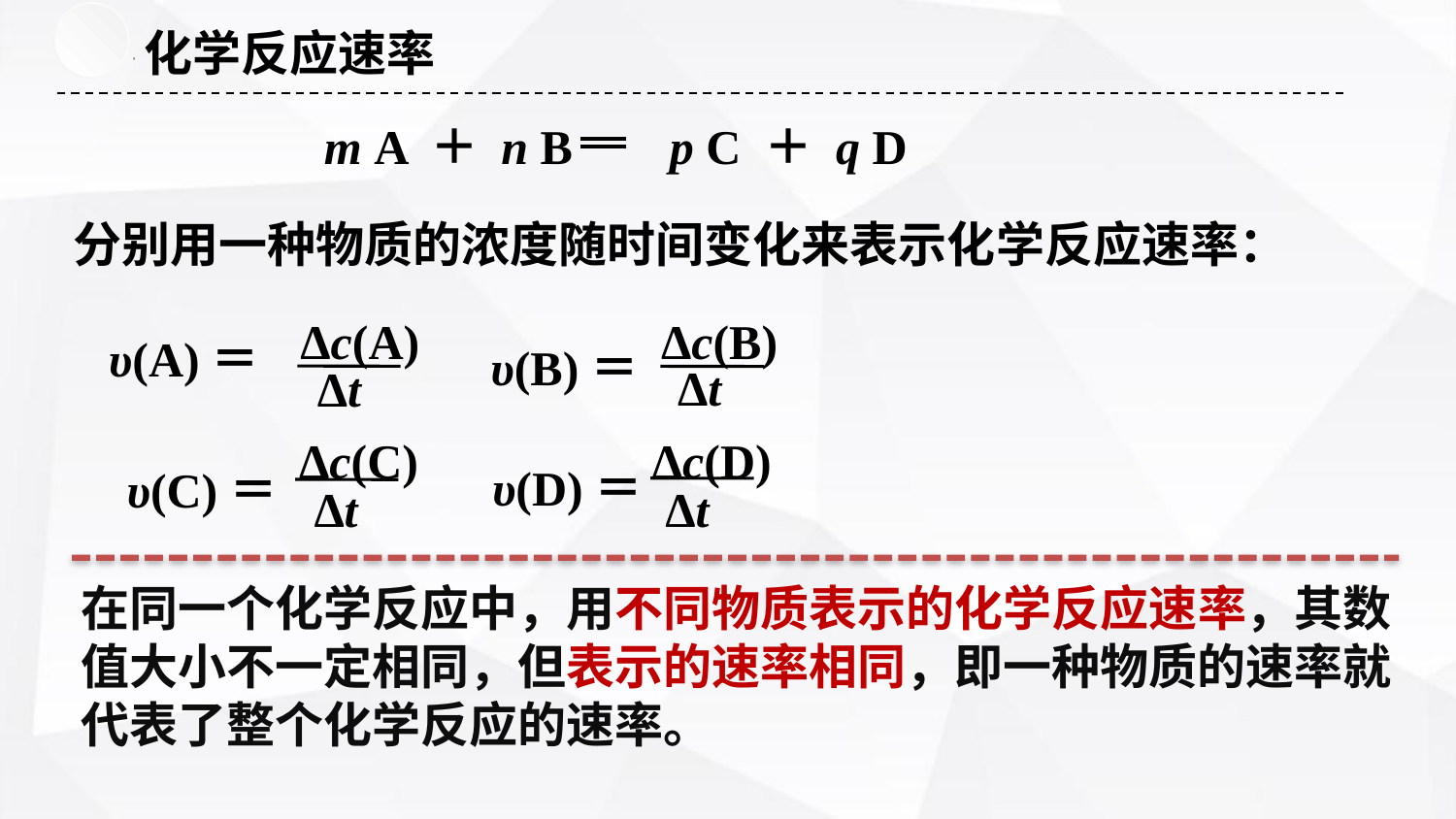

化学反应速率
m A ＋ n B        p C ＋ q D
分别用一种物质的浓度随时间变化来表示化学反应速率：
Δc(B)

υ(B)＝
Δt

Δc(A)

υ(A)＝
Δt

Δc(C)

υ(C)＝
Δt

Δc(D)

 υ(D)＝
Δt

在同一个化学反应中，用不同物质表示的化学反应速率，其数值大小不一定相同，但表示的速率相同，即一种物质的速率就代表了整个化学反应的速率。